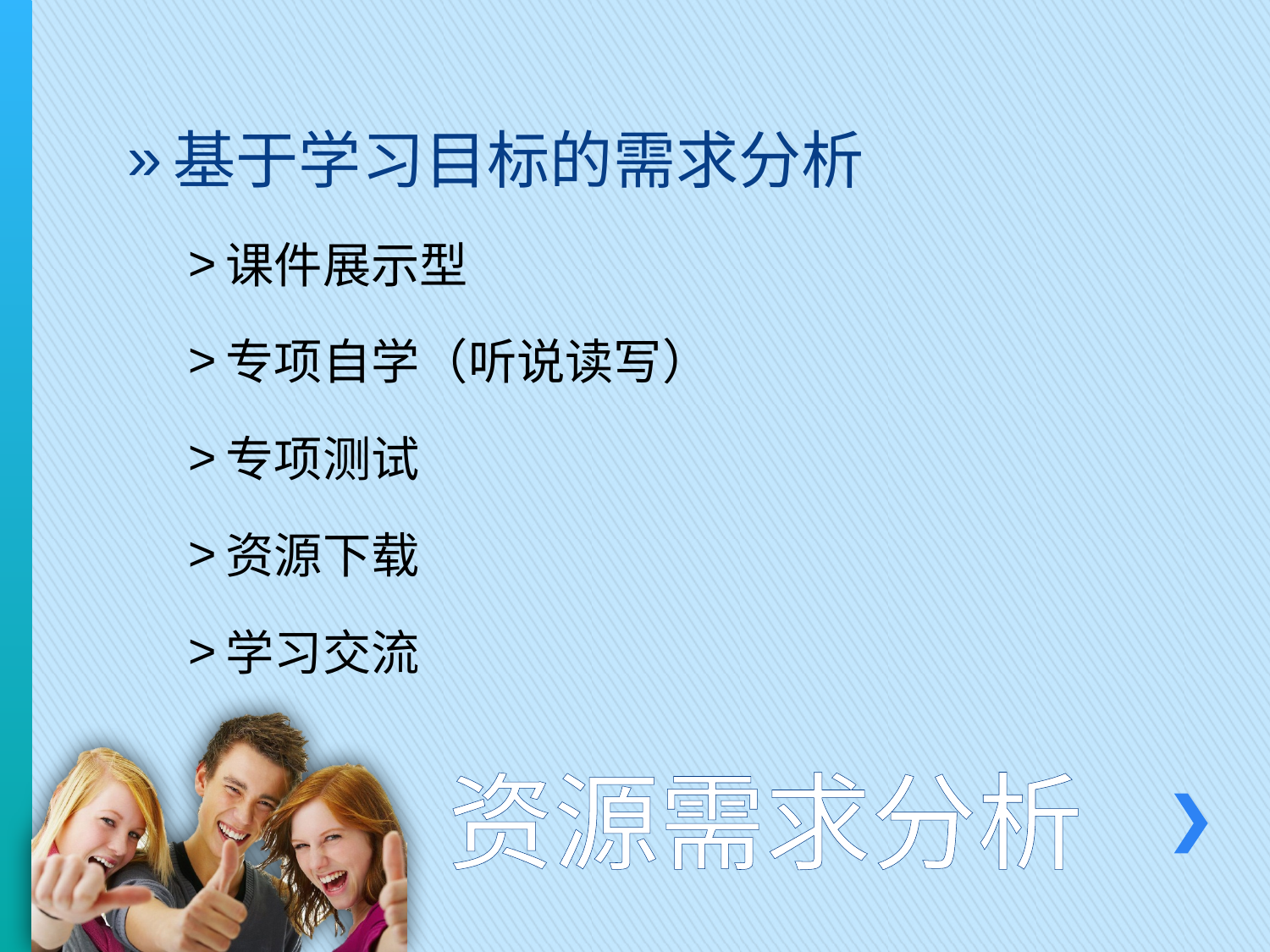

基于学习目标的需求分析
课件展示型
专项自学（听说读写）
专项测试
资源下载
学习交流
# 资源需求分析